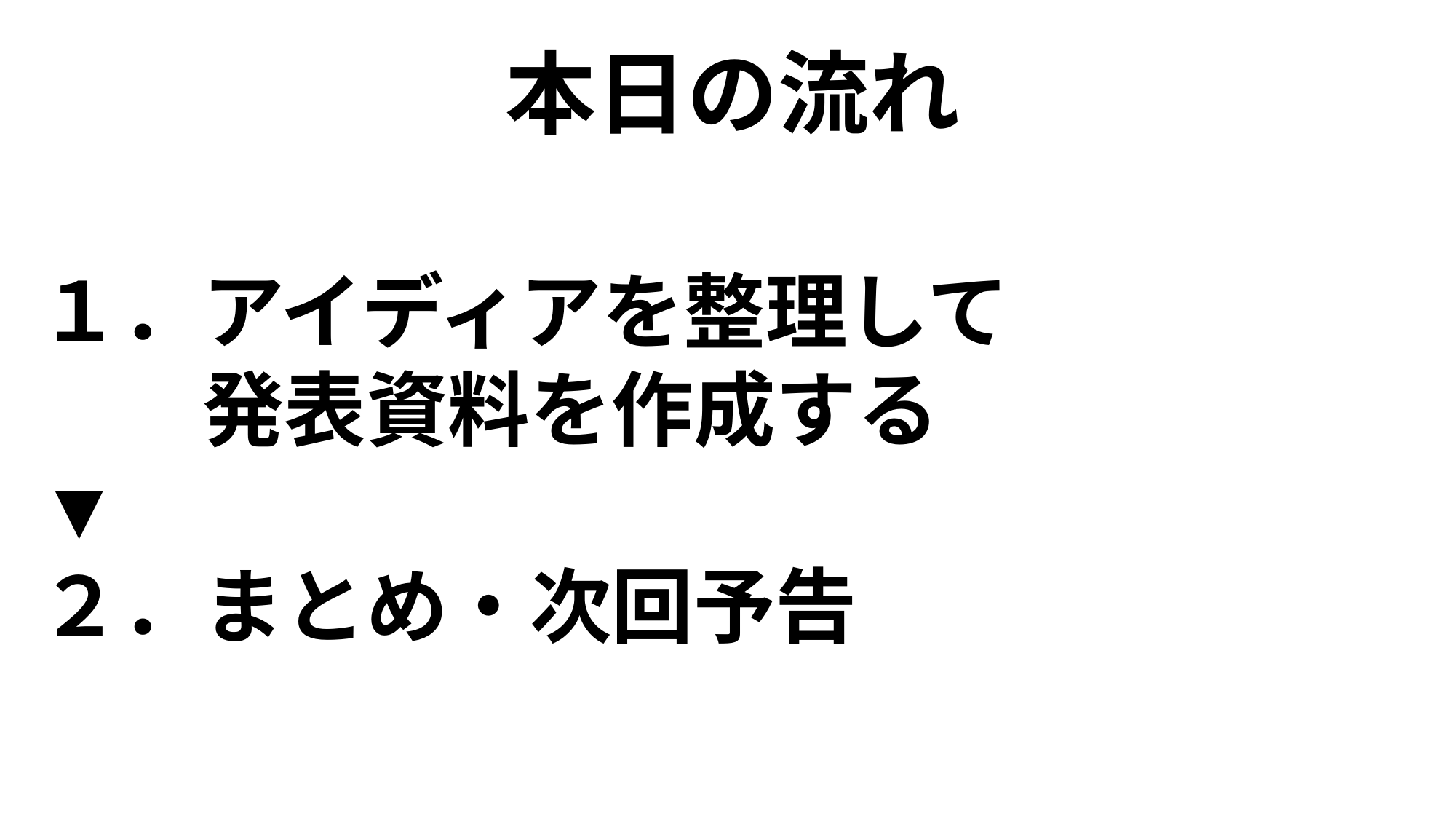

# 本日の流れ
１．アイディアを整理して
　　発表資料を作成する
▼
２．まとめ・次回予告